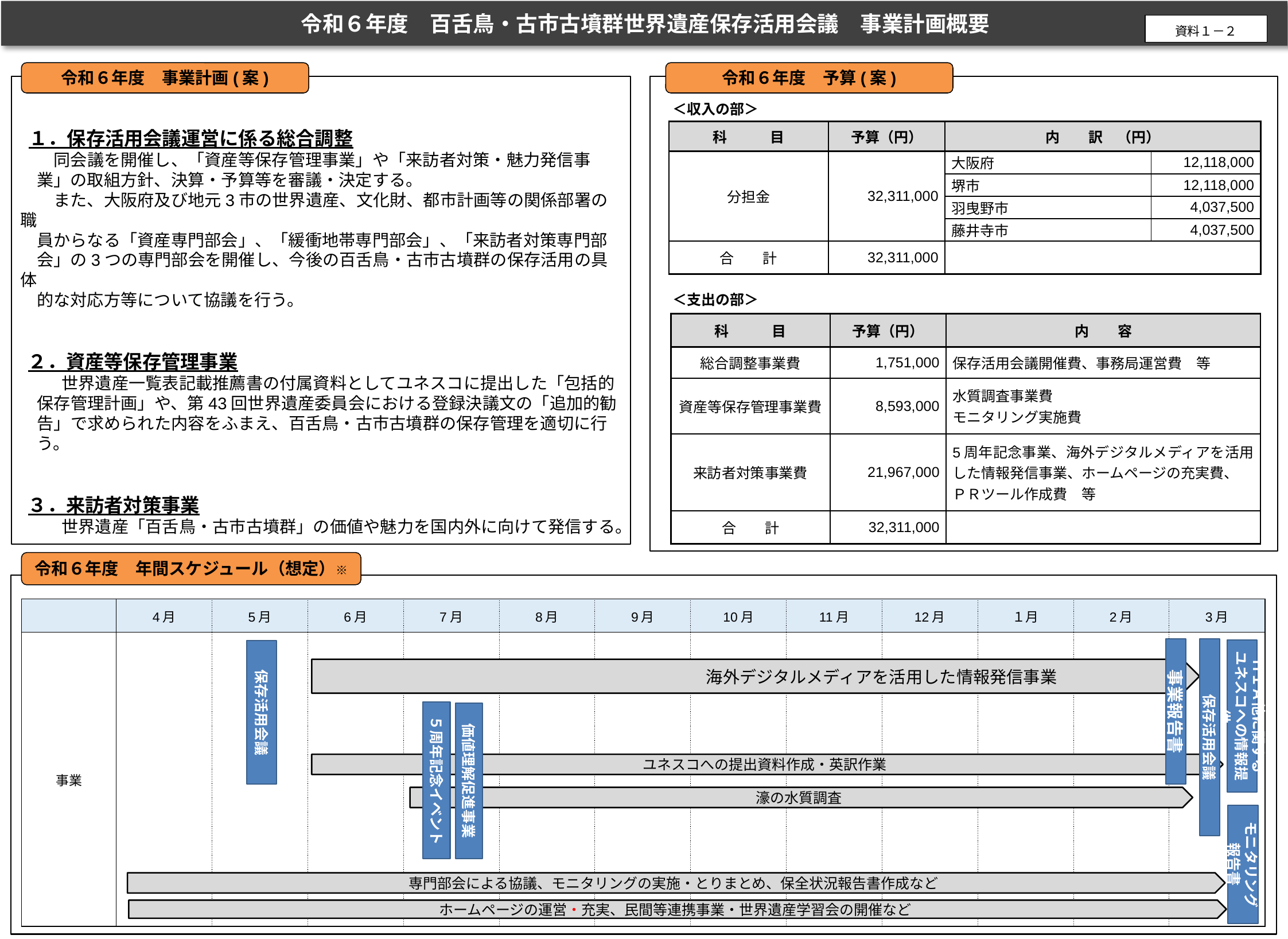

令和６年度　百舌鳥・古市古墳群世界遺産保存活用会議　事業計画概要
資料１－２
令和６年度　事業計画(案)
令和６年度　予算(案)

 １．保存活用会議運営に係る総合調整
　　同会議を開催し、「資産等保存管理事業」や「来訪者対策・魅力発信事
　業」の取組方針、決算・予算等を審議・決定する。
　　また、大阪府及び地元3市の世界遺産、文化財、都市計画等の関係部署の職
　員からなる「資産専門部会」、「緩衝地帯専門部会」、「来訪者対策専門部
　会」の3つの専門部会を開催し、今後の百舌鳥・古市古墳群の保存活用の具体
　的な対応方等について協議を行う。

２．資産等保存管理事業
　　世界遺産一覧表記載推薦書の付属資料としてユネスコに提出した「包括的保存管理計画」や、第43回世界遺産委員会における登録決議文の「追加的勧告」で求められた内容をふまえ、百舌鳥・古市古墳群の保存管理を適切に行う。

３．来訪者対策事業
　　世界遺産「百舌鳥・古市古墳群」の価値や魅力を国内外に向けて発信する。
＜収入の部＞
| 科　　　目 | 予算（円） | 内　　訳　（円） |  |
| --- | --- | --- | --- |
| 分担金 | 32,311,000 | 大阪府 | 12,118,000 |
|  |  | 堺市 | 12,118,000 |
|  |  | 羽曳野市 | 4,037,500 |
|  |  | 藤井寺市 | 4,037,500 |
| 合　　計 | 32,311,000 |  |  |
＜支出の部＞
| 科　　　目 | 予算（円） | 内　　容 |
| --- | --- | --- |
| 総合調整事業費 | 1,751,000 | 保存活用会議開催費、事務局運営費　等 |
| 資産等保存管理事業費 | 8,593,000 | 水質調査事業費 モニタリング実施費 |
| 来訪者対策事業費 | 21,967,000 | 5周年記念事業、海外デジタルメディアを活用した情報発信事業、ホームページの充実費、 ＰＲツール作成費　等 |
| 合　　計 | 32,311,000 |  |
令和６年度　年間スケジュール（想定）※

|  | 4月 | 5月 | 6月 | 7月 | 8月 | 9月 | 10月 | 11月 | 12月 | １月 | 2月 | 3月 |
| --- | --- | --- | --- | --- | --- | --- | --- | --- | --- | --- | --- | --- |
| 事業 |  |  |  |  |  |  |  |  |  |  |  |  |
保存活用会議
事業報告書
ＨＩＡ他に関する
ユネスコへの情報提供
保存活用会議
　　　　　　　　　　　　　　　　　　　　　　　海外デジタルメディアを活用した情報発信事業
５周年記念イベント
価値理解促進事業
ユネスコへの提出資料作成・英訳作業
濠の水質調査
モニタリング
報告書
専門部会による協議、モニタリングの実施・とりまとめ、保全状況報告書作成など
ホームページの運営・充実、民間等連携事業・世界遺産学習会の開催など